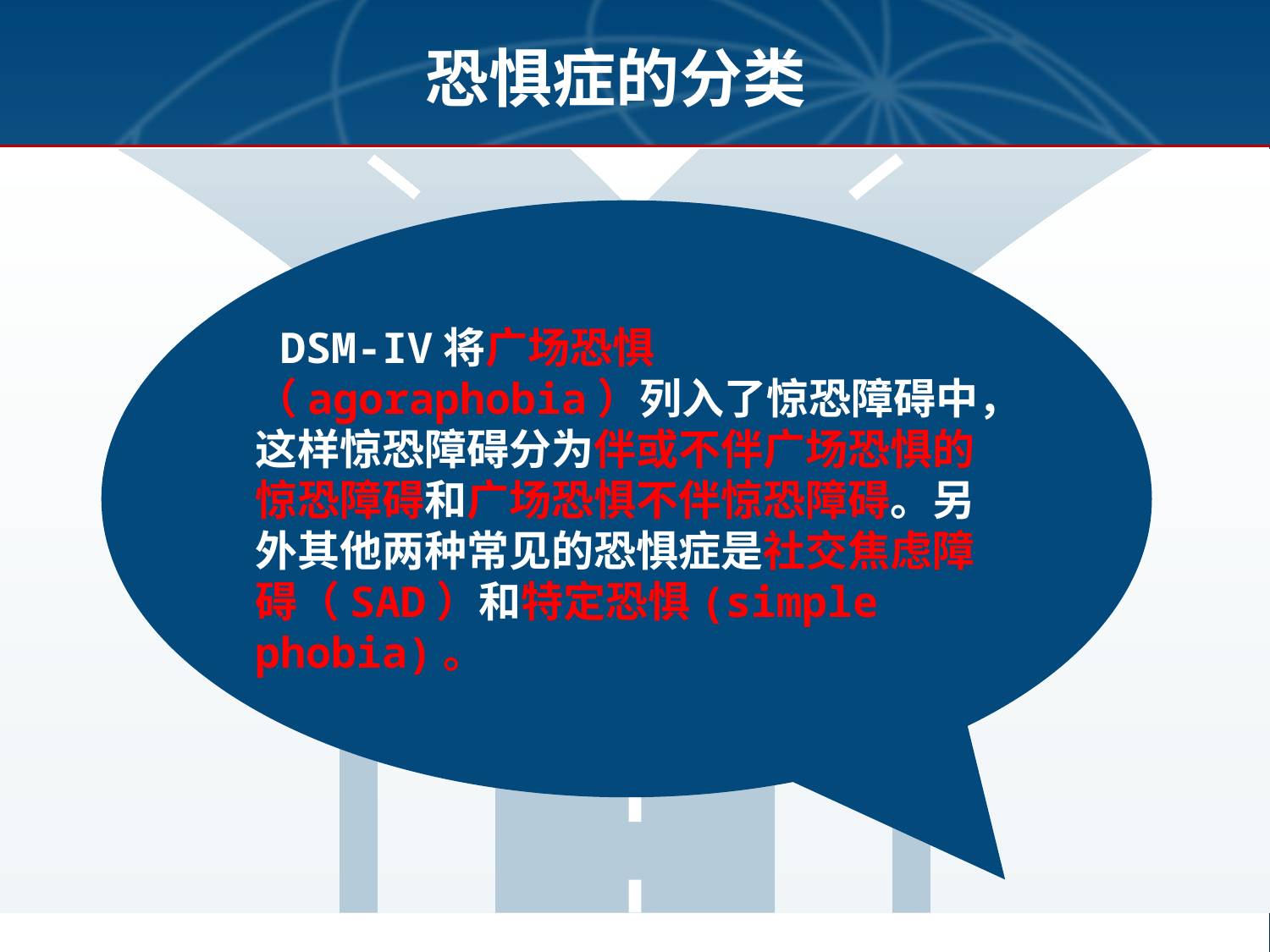

恐惧症的分类

 DSM-IV将广场恐惧（agoraphobia）列入了惊恐障碍中，这样惊恐障碍分为伴或不伴广场恐惧的惊恐障碍和广场恐惧不伴惊恐障碍。另外其他两种常见的恐惧症是社交焦虑障碍（SAD）和特定恐惧(simple phobia)。